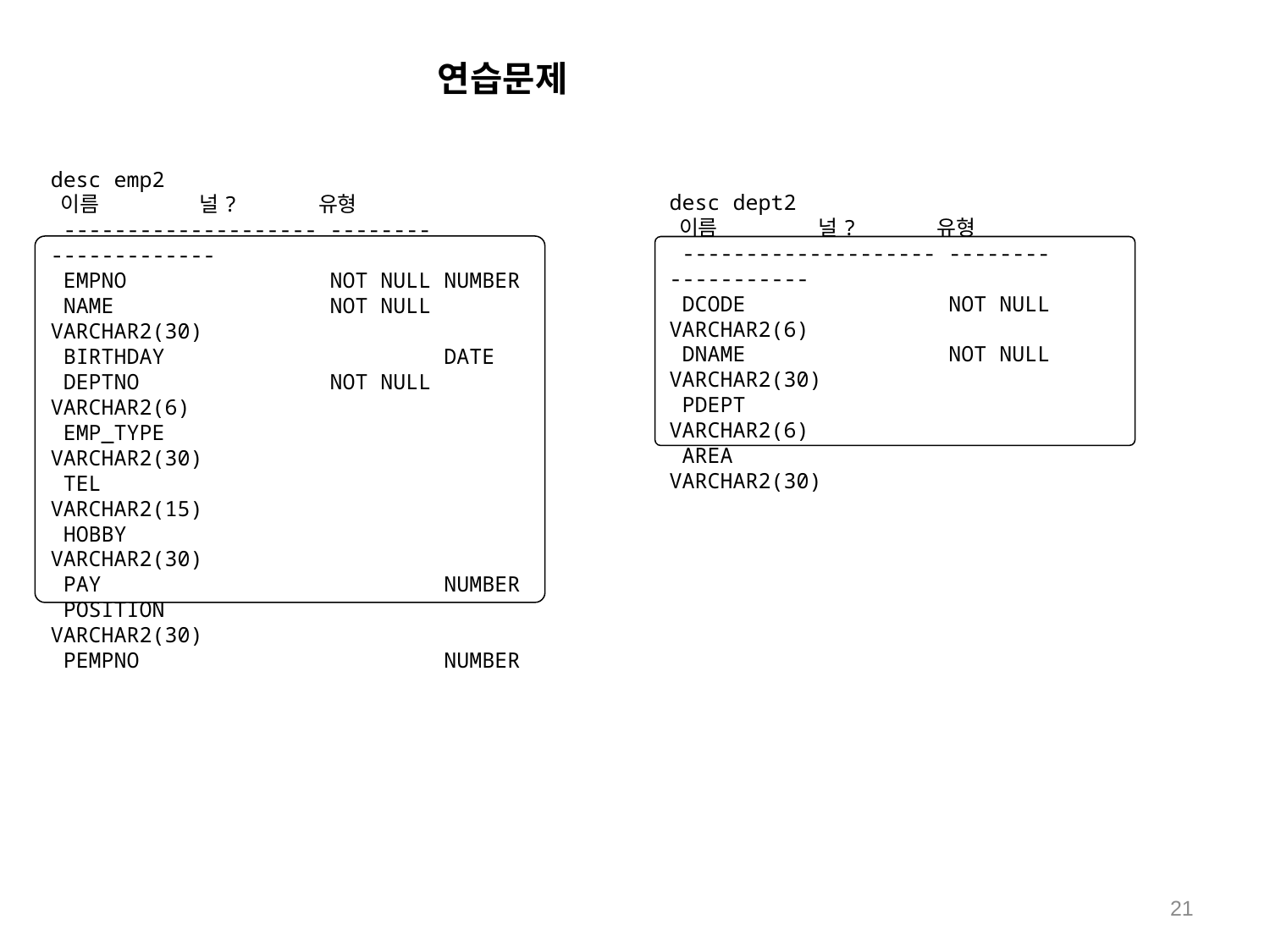

연습문제
desc emp2
 이름                 널?      유형
 -------------------- -------- -------------
 EMPNO                NOT NULL NUMBER
 NAME                 NOT NULL VARCHAR2(30)
 BIRTHDAY                      DATE
 DEPTNO               NOT NULL VARCHAR2(6)
 EMP_TYPE                      VARCHAR2(30)
 TEL                           VARCHAR2(15)
 HOBBY                         VARCHAR2(30)
 PAY                           NUMBER
 POSITION                      VARCHAR2(30)
 PEMPNO                        NUMBER
desc dept2
 이름                 널?      유형
 -------------------- -------- -----------
 DCODE                NOT NULL VARCHAR2(6)
 DNAME                NOT NULL VARCHAR2(30)
 PDEPT                         VARCHAR2(6)
 AREA                          VARCHAR2(30)
21